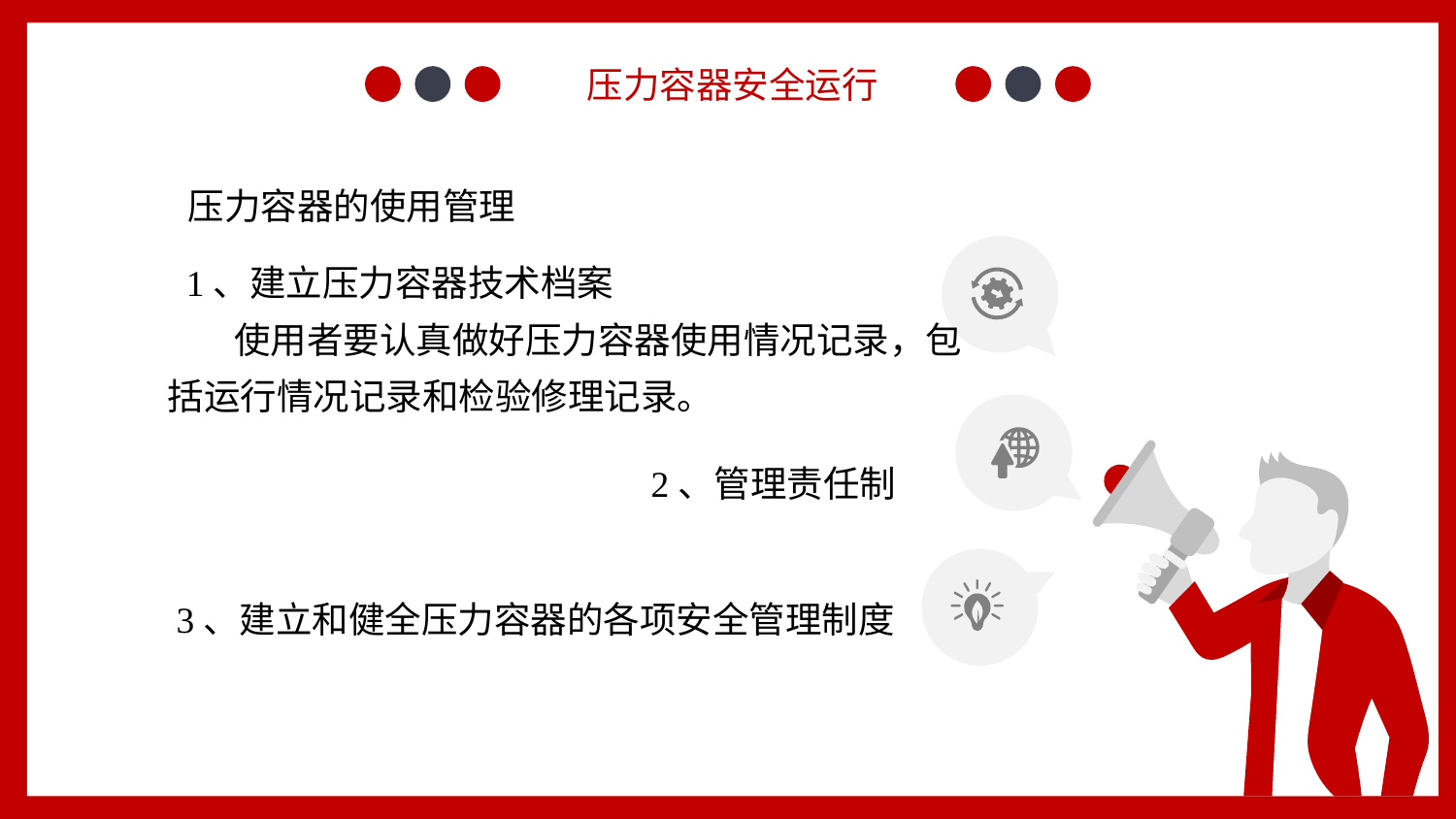

压力容器安全运行

   压力容器的使用管理

  1、建立压力容器技术档案
       使用者要认真做好压力容器使用情况记录，包括运行情况记录和检验修理记录。

2、管理责任制

3、建立和健全压力容器的各项安全管理制度